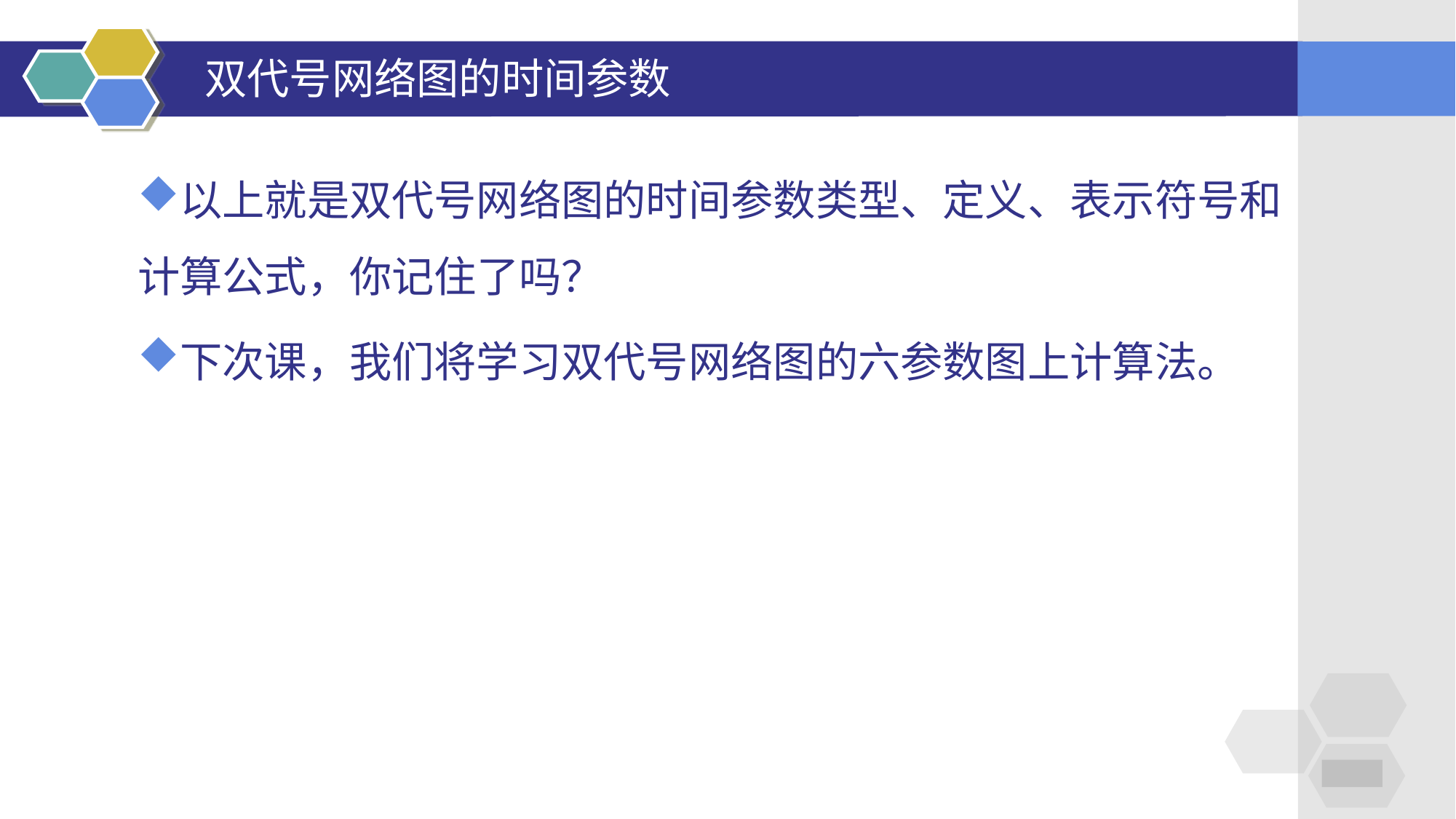

# 双代号网络图的时间参数
以上就是双代号网络图的时间参数类型、定义、表示符号和计算公式，你记住了吗？
下次课，我们将学习双代号网络图的六参数图上计算法。
16